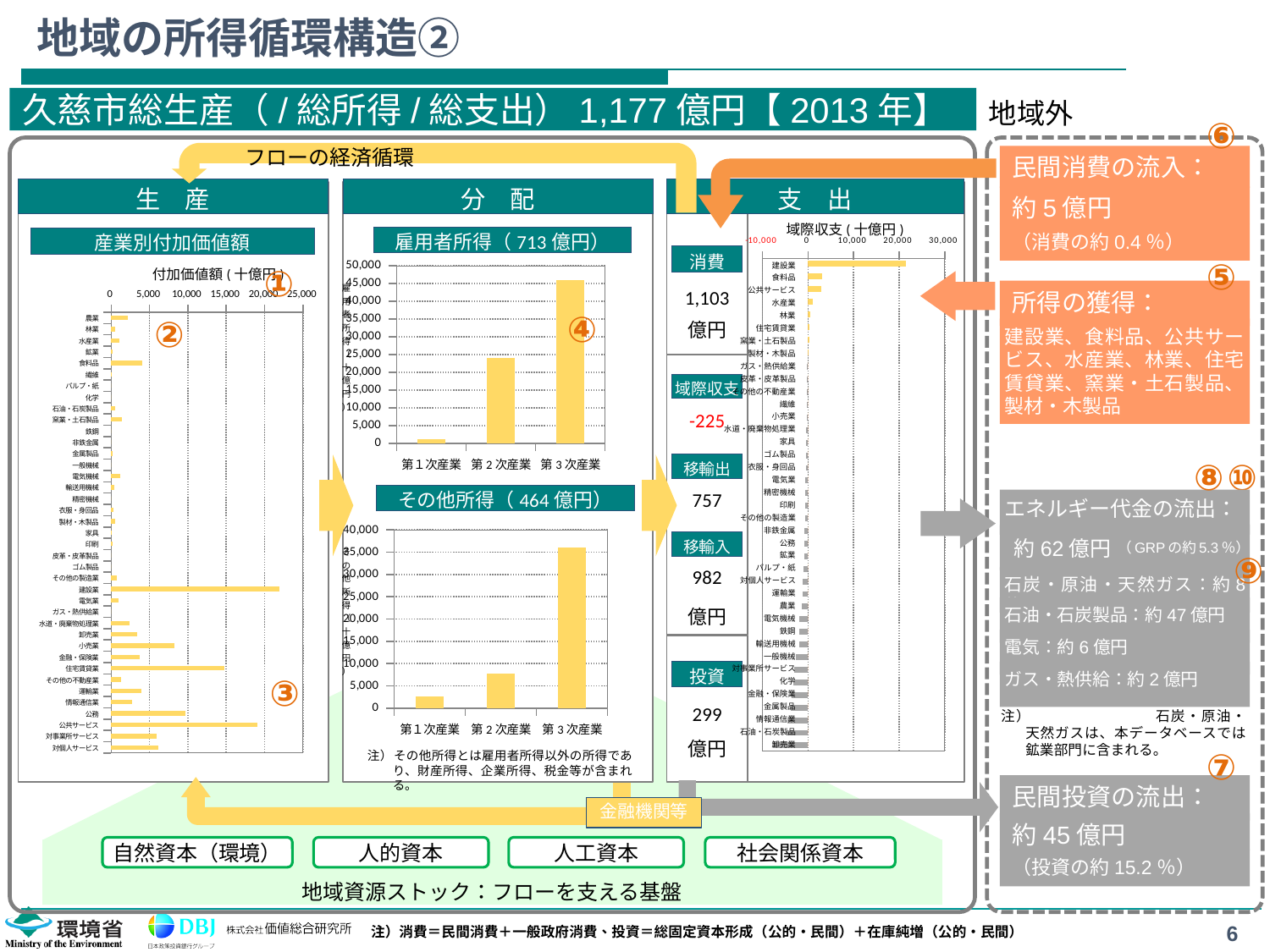

# 地域の所得循環構造②

久慈市総生産（/総所得/総支出）1,177億円【2013年】
地域外
⑥

フローの経済循環

民間消費の流入：
生　産
分　配
支　出

約5億円
域際収支(十億円)
（消費の約0.4％）

### Chart

| Category |  |  |  |
|---|---|---|---|
| 建設業 | 21568.300752992975 | 0.0 | 0.0 |
| 食料品 | 3002.701476872723 | 0.0 | 0.0 |
| 公共サービス | 2853.432572903918 | 0.0 | 0.0 |
| 水産業 | 1111.8419135844683 | 0.0 | 0.0 |
| 林業 | 506.419129123649 | 0.0 | 0.0 |
| 住宅賃貸業 | 356.01218186819824 | 0.0 | 0.0 |
| 窯業・土石製品 | 301.72369275139226 | 0.0 | 0.0 |
| 製材・木製品 | 138.6992489702659 | 0.0 | 0.0 |
| ガス・熱供給業 | 0.0 | 0.0 | -221.55171175312455 |
| 皮革・皮革製品 | 0.0 | 0.0 | -221.83219927894297 |
| その他の不動産業 | 0.0 | 0.0 | -291.7446457656481 |
| 繊維 | 0.0 | 0.0 | -295.118382374277 |
| 小売業 | 0.0 | 0.0 | -298.3780541676756 |
| 水道・廃棄物処理業 | 0.0 | 0.0 | -407.7733608855243 |
| 家具 | 0.0 | 0.0 | -415.12504054161445 |
| ゴム製品 | 0.0 | 0.0 | -452.9413056056622 |
| 衣服・身回品 | 0.0 | 0.0 | -536.3670030550425 |
| 電気業 | 0.0 | 0.0 | -592.6767230036726 |
| 精密機械 | 0.0 | 0.0 | -683.3243165892036 |
| 印刷 | 0.0 | 0.0 | -700.9519359903815 |
| その他の製造業 | 0.0 | 0.0 | -701.470379231597 |
| 非鉄金属 | 0.0 | 0.0 | -797.9962314215516 |
| 公務 | 0.0 | 0.0 | -841.503755991095 |
| 鉱業 | 0.0 | 0.0 | -890.4757736529646 |
| パルプ・紙 | 0.0 | 0.0 | -1049.7453267986393 |
| 対個人サービス | 0.0 | 0.0 | -1159.032935365215 |
| 運輸業 | 0.0 | 0.0 | -1199.4100110039376 |
| 農業 | 0.0 | 0.0 | -1311.0220176192072 |
| 電気機械 | 0.0 | 0.0 | -1980.5961559492778 |
| 鉄鋼 | 0.0 | 0.0 | -1994.7114284716708 |
| 輸送用機械 | 0.0 | 0.0 | -2020.6694989716354 |
| 一般機械 | 0.0 | 0.0 | -2721.1332434070823 |
| 対事業所サービス | 0.0 | 0.0 | -3095.683365904676 |
| 化学 | 0.0 | 0.0 | -3267.207000769467 |
| 金融・保険業 | 0.0 | 0.0 | -3529.506222989674 |
| 金属製品 | 0.0 | 0.0 | -3761.1334905303906 |
| 情報通信業 | 0.0 | 0.0 | -4474.779631897509 |
| 石油・石炭製品 | 0.0 | 0.0 | -4666.784987921843 |
| 卸売業 | 0.0 | 0.0 | -7781.46685051268 |
産業別付加価値額
雇用者所得（713億円）
消費
⑤

### Chart

| Category |  |
|---|---|
| 第１次産業 | 1173.103363069378 |
| 第2次産業 | 24026.816427117083 |
| 第3次産業 | 46063.42872266862 |
①
付加価値額(十億円)

1,103
所得の獲得：

### Chart

| Category |  |
|---|---|
| 農業 | 2217.263818816072 |
| 林業 | 472.5555065823251 |
| 水産業 | 1066.153634641745 |
| 鉱業 | 172.56732442802542 |
| 食料品 | 4096.760756883495 |
| 繊維 | 52.766189891614296 |
| パルプ・紙 | 0.0 |
| 化学 | 0.0 |
| 石油・石炭製品 | 549.8874454428418 |
| 窯業・土石製品 | 1397.8312852937547 |
| 鉄鋼 | 0.0 |
| 非鉄金属 | 0.0 |
| 金属製品 | 185.7605225098087 |
| 一般機械 | 0.0 |
| 電気機械 | 1201.0639930490527 |
| 輸送用機械 | 424.1062906267914 |
| 精密機械 | 0.0 |
| 衣服・身回品 | 331.66081182522316 |
| 製材・木製品 | 507.1067010110604 |
| 家具 | 63.31017339902935 |
| 印刷 | 202.20409629312098 |
| 皮革・皮革製品 | 0.0 |
| ゴム製品 | 0.0 |
| その他の製造業 | 740.9032139130819 |
| 建設業 | 21901.298666940424 |
| 電気業 | 948.0415927111408 |
| ガス・熱供給業 | 0.0 |
| 水道・廃棄物処理業 | 2398.521669877993 |
| 卸売業 | 3335.976125701699 |
| 小売業 | 8194.469800285839 |
| 金融・保険業 | 3716.9677912168927 |
| 住宅賃貸業 | 14720.549830726322 |
| その他の不動産業 | 1243.7224191048895 |
| 運輸業 | 3930.1798392613637 |
| 情報通信業 | 2676.0986375414286 |
| 公務 | 9714.117656671744 |
| 公共サービス | 19106.560106588553 |
| 対事業所サービス | 5972.856190805892 |
| 対個人サービス | 6126.552383716291 |
④
②
億円
建設業、食料品、公共サービス、水産業、林業、住宅賃貸業、窯業・土石製品、製材・木製品

域際収支
-225
⑧
⑩
移輸出

757
その他所得（464億円）
エネルギー代金の流出：

### Chart

| Category |  |
|---|---|
| 第１次産業 | 2582.8695969707646 |
| 第2次産業 | 7800.411044390239 |
| 第3次産業 | 36021.18532154142 |
（GRPの約5.3％）
約62億円
移輸入
⑨
982
石炭・原油・天然ガス：約8億円
石油・石炭製品：約47億円
億円

電気：約6億円

投資
ガス・熱供給：約2億円
③
299
注）	石炭・原油・天然ガスは、本データベースでは鉱業部門に含まれる。
億円
⑦
注）	その他所得とは雇用者所得以外の所得であり、財産所得、企業所得、税金等が含まれる。

民間投資の流出：

金融機関等
約45億円
自然資本（環境）
人的資本
人工資本
社会関係資本

（投資の約15.2％）
地域資源ストック：フローを支える基盤
6
注）消費＝民間消費＋一般政府消費、投資＝総固定資本形成（公的・民間）＋在庫純増（公的・民間）